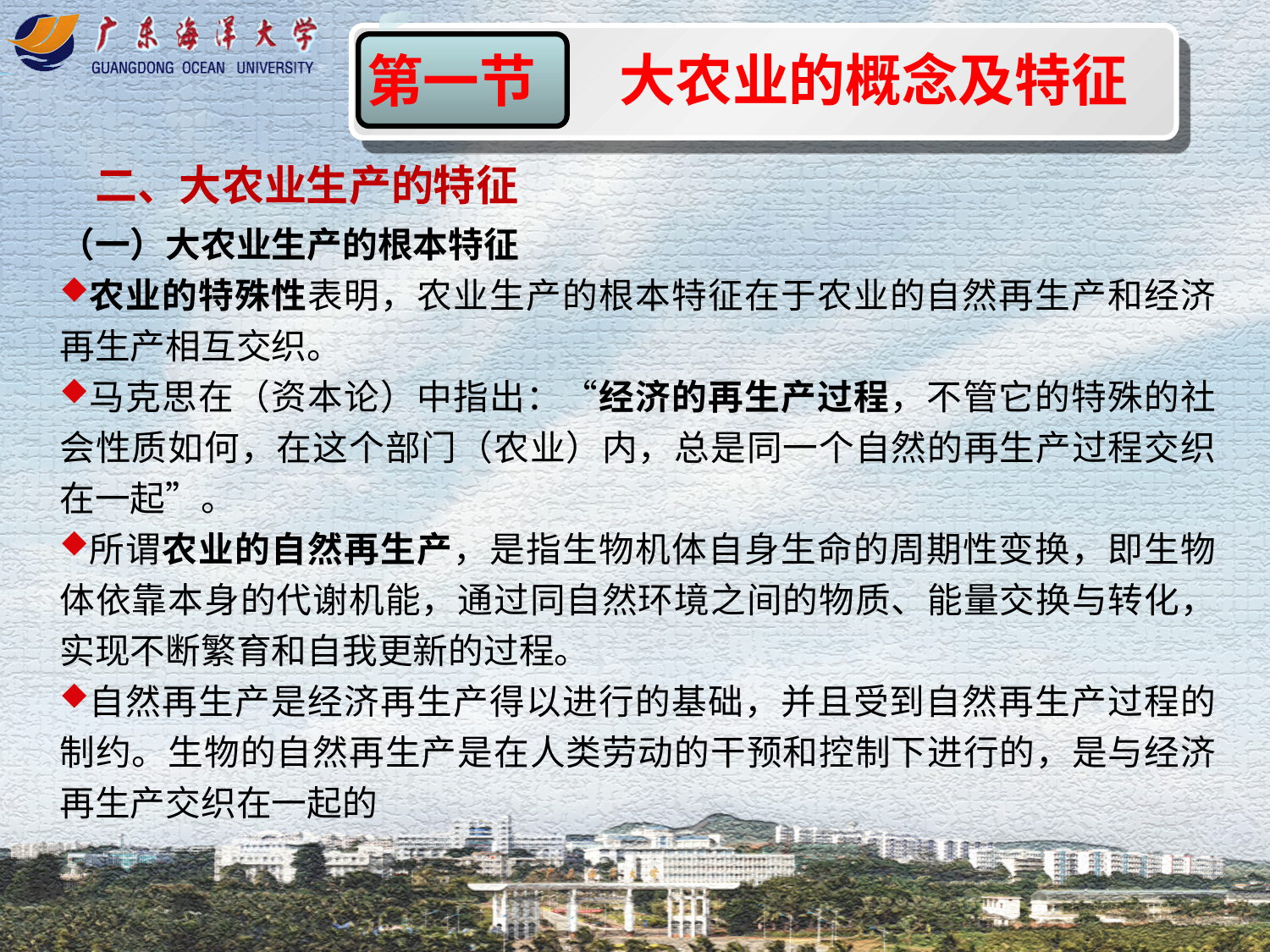

大农业的概念及特征

第一节
二、大农业生产的特征
（一）大农业生产的根本特征
农业的特殊性表明，农业生产的根本特征在于农业的自然再生产和经济再生产相互交织。
马克思在（资本论）中指出：“经济的再生产过程，不管它的特殊的社会性质如何，在这个部门（农业）内，总是同一个自然的再生产过程交织在一起”。
所谓农业的自然再生产，是指生物机体自身生命的周期性变换，即生物体依靠本身的代谢机能，通过同自然环境之间的物质、能量交换与转化，实现不断繁育和自我更新的过程。
自然再生产是经济再生产得以进行的基础，并且受到自然再生产过程的制约。生物的自然再生产是在人类劳动的干预和控制下进行的，是与经济再生产交织在一起的